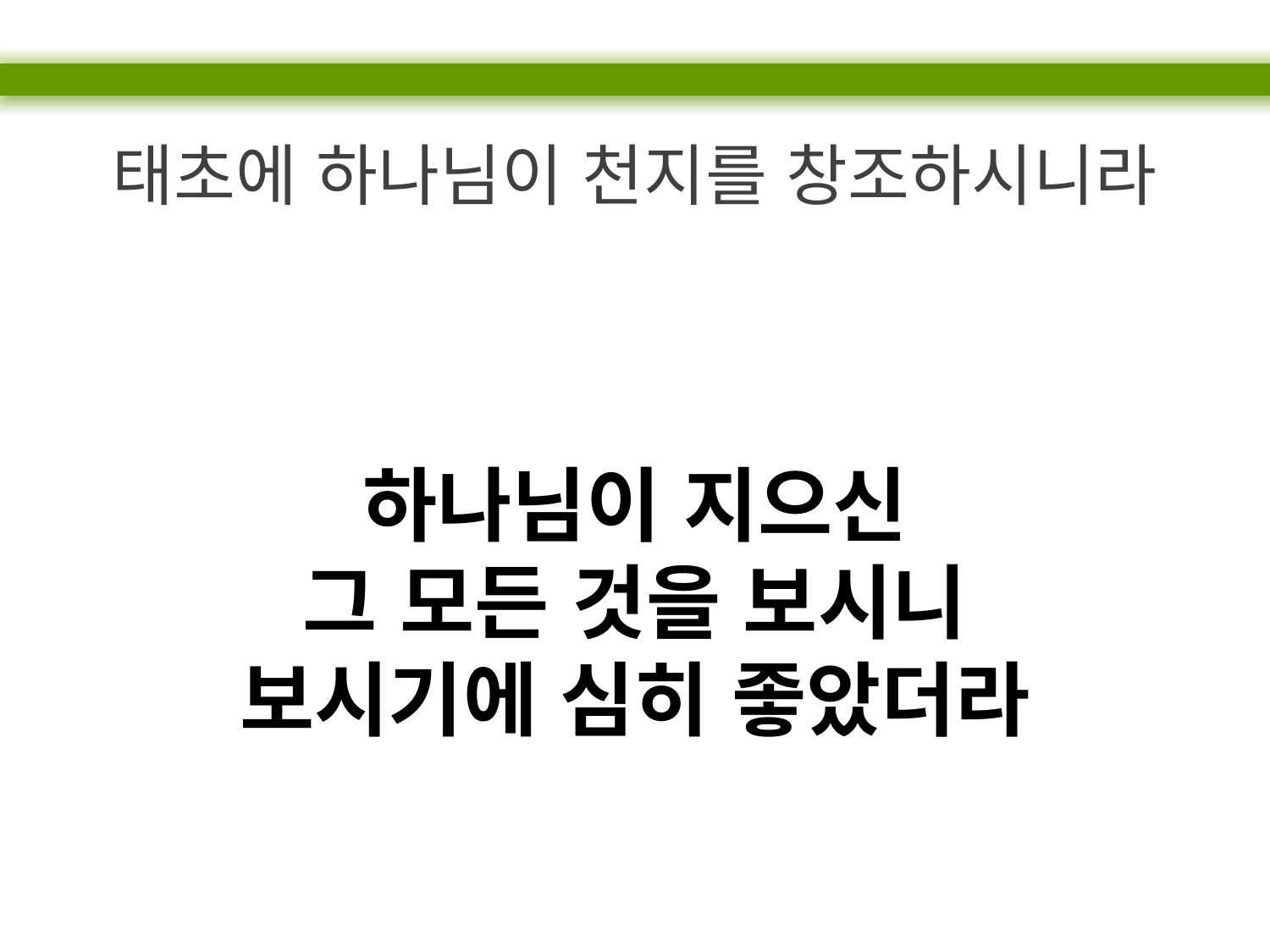

태초에 하나님이 천지를 창조하시니라
하나님이 지으신
그 모든 것을 보시니
보시기에 심히 좋았더라